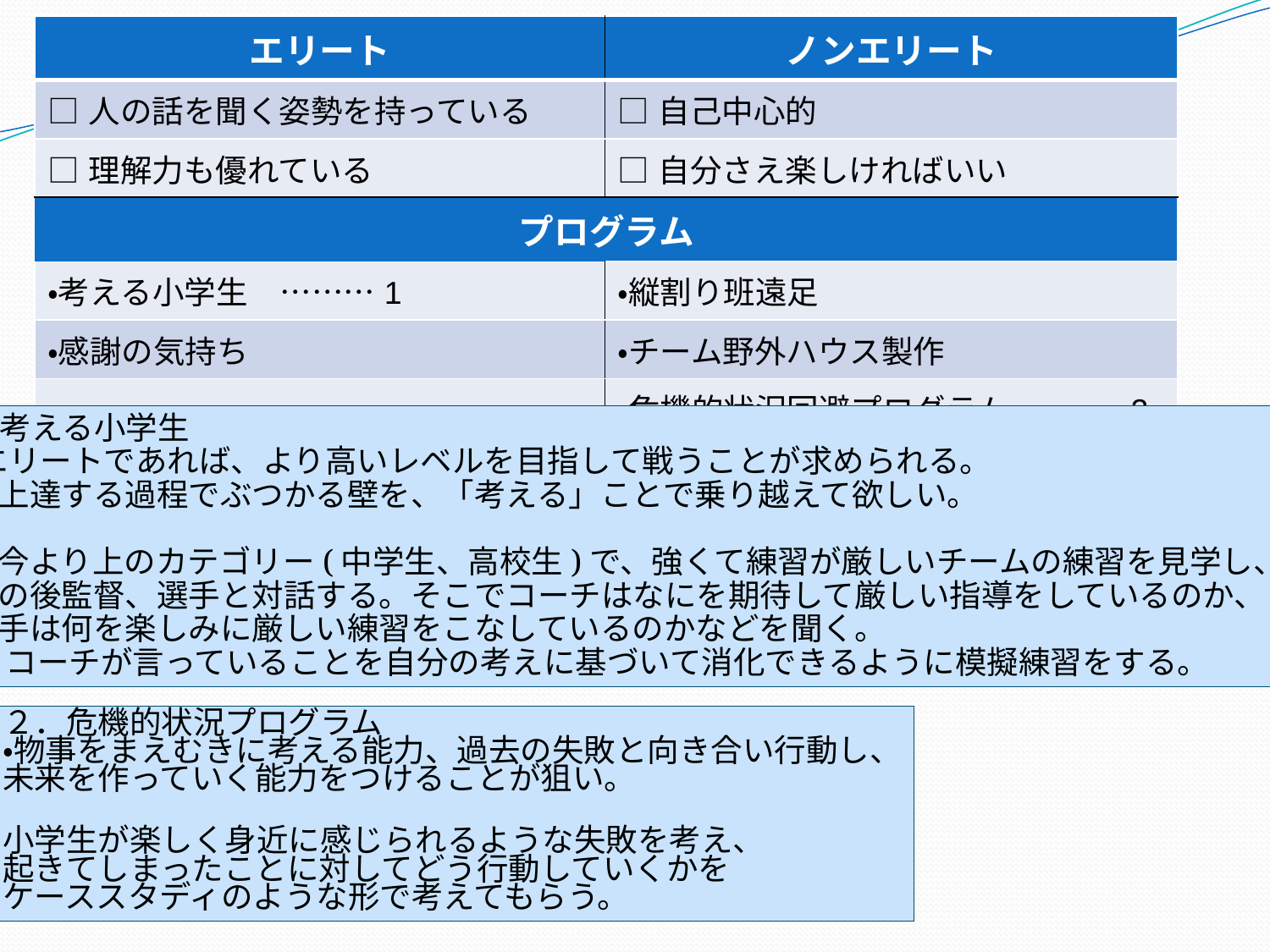

| エリート | ノンエリート |
| --- | --- |
| □人の話を聞く姿勢を持っている | □自己中心的 |
| □理解力も優れている | □自分さえ楽しければいい |
| プログラム |  |
| ・考える小学生　………1 | ・縦割り班遠足 |
| ・感謝の気持ち | ・チーム野外ハウス製作 |
|  | ・危機的状況回避プログラム………..2 |
1.考える小学生
・エリートであれば、より高いレベルを目指して戦うことが求められる。
　上達する過程でぶつかる壁を、「考える」ことで乗り越えて欲しい。

　今より上のカテゴリー(中学生、高校生)で、強くて練習が厳しいチームの練習を見学し、
その後監督、選手と対話する。そこでコーチはなにを期待して厳しい指導をしているのか、
選手は何を楽しみに厳しい練習をこなしているのかなどを聞く。
⇒コーチが言っていることを自分の考えに基づいて消化できるように模擬練習をする。
２．危機的状況プログラム
・物事をまえむきに考える能力、過去の失敗と向き合い行動し、
未来を作っていく能力をつけることが狙い。

小学生が楽しく身近に感じられるような失敗を考え、
起きてしまったことに対してどう行動していくかを
ケーススタディのような形で考えてもらう。